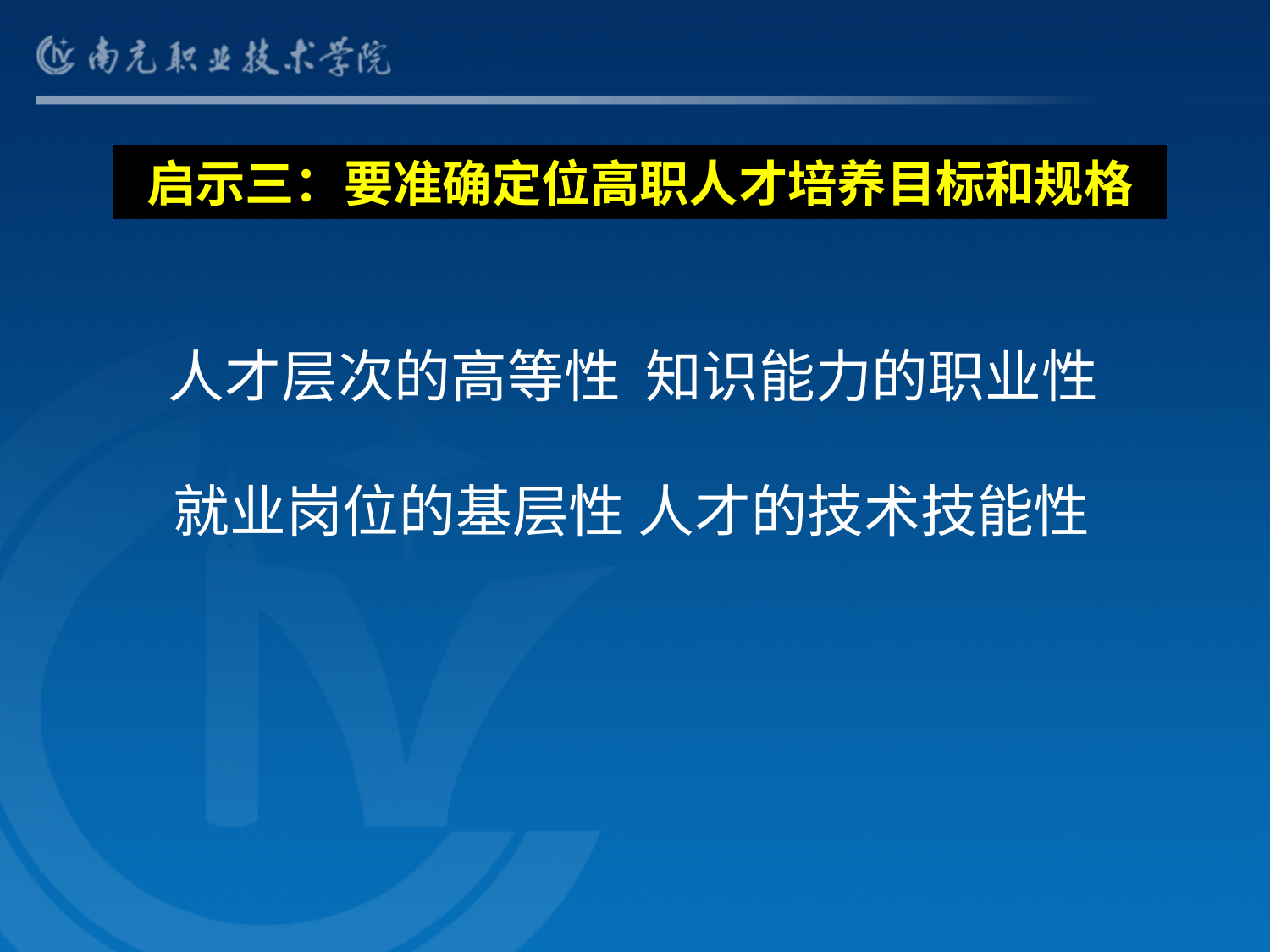

启示三：要准确定位高职人才培养目标和规格
 人才层次的高等性  知识能力的职业性

 就业岗位的基层性 人才的技术技能性